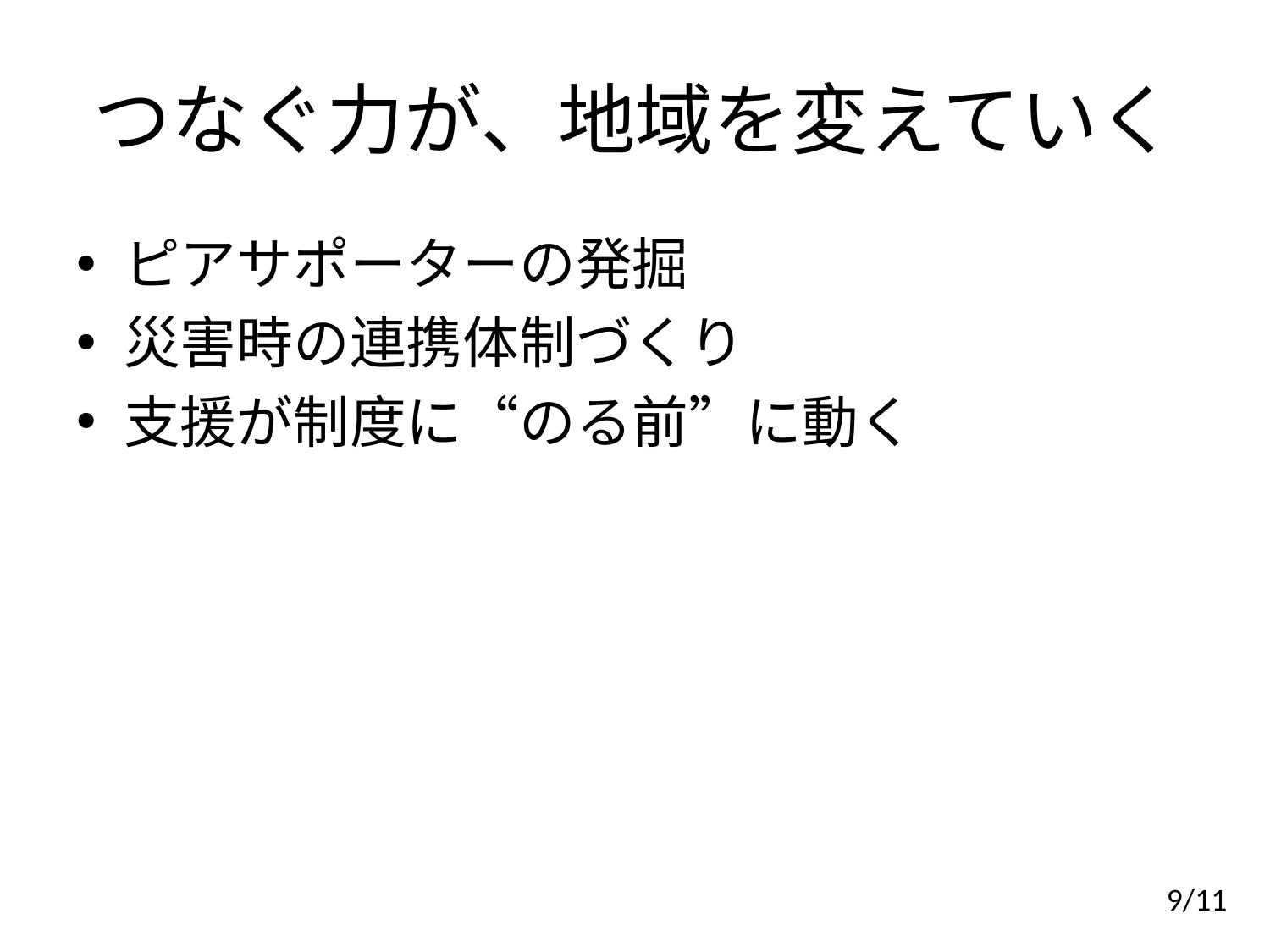

# つなぐ力が、地域を変えていく
ピアサポーターの発掘
災害時の連携体制づくり
支援が制度に“のる前”に動く
9/11